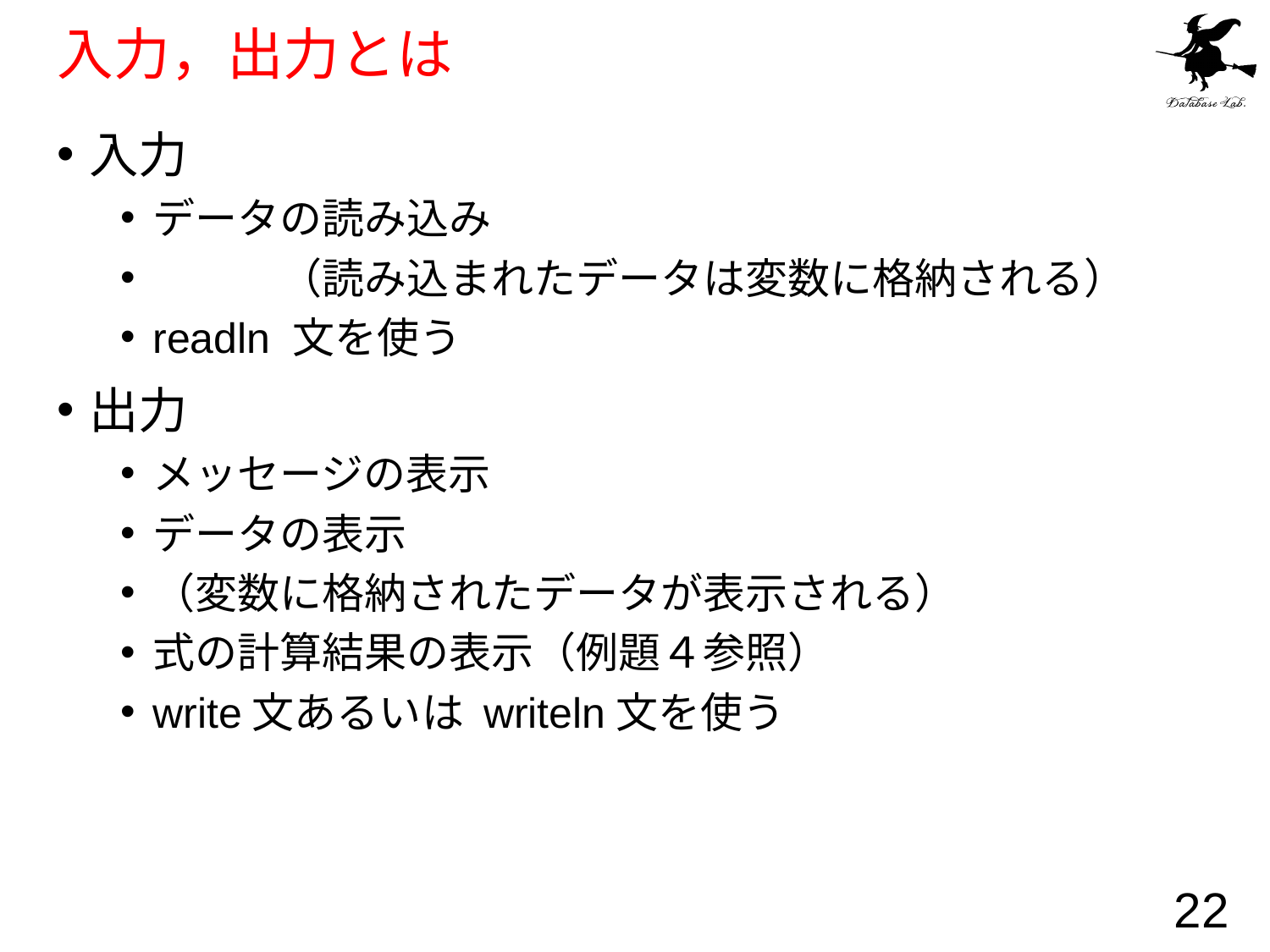

# 入力，出力とは
入力
データの読み込み
	（読み込まれたデータは変数に格納される）
readln 文を使う
出力
メッセージの表示
データの表示
（変数に格納されたデータが表示される）
式の計算結果の表示（例題４参照）
write文あるいは writeln文を使う

22